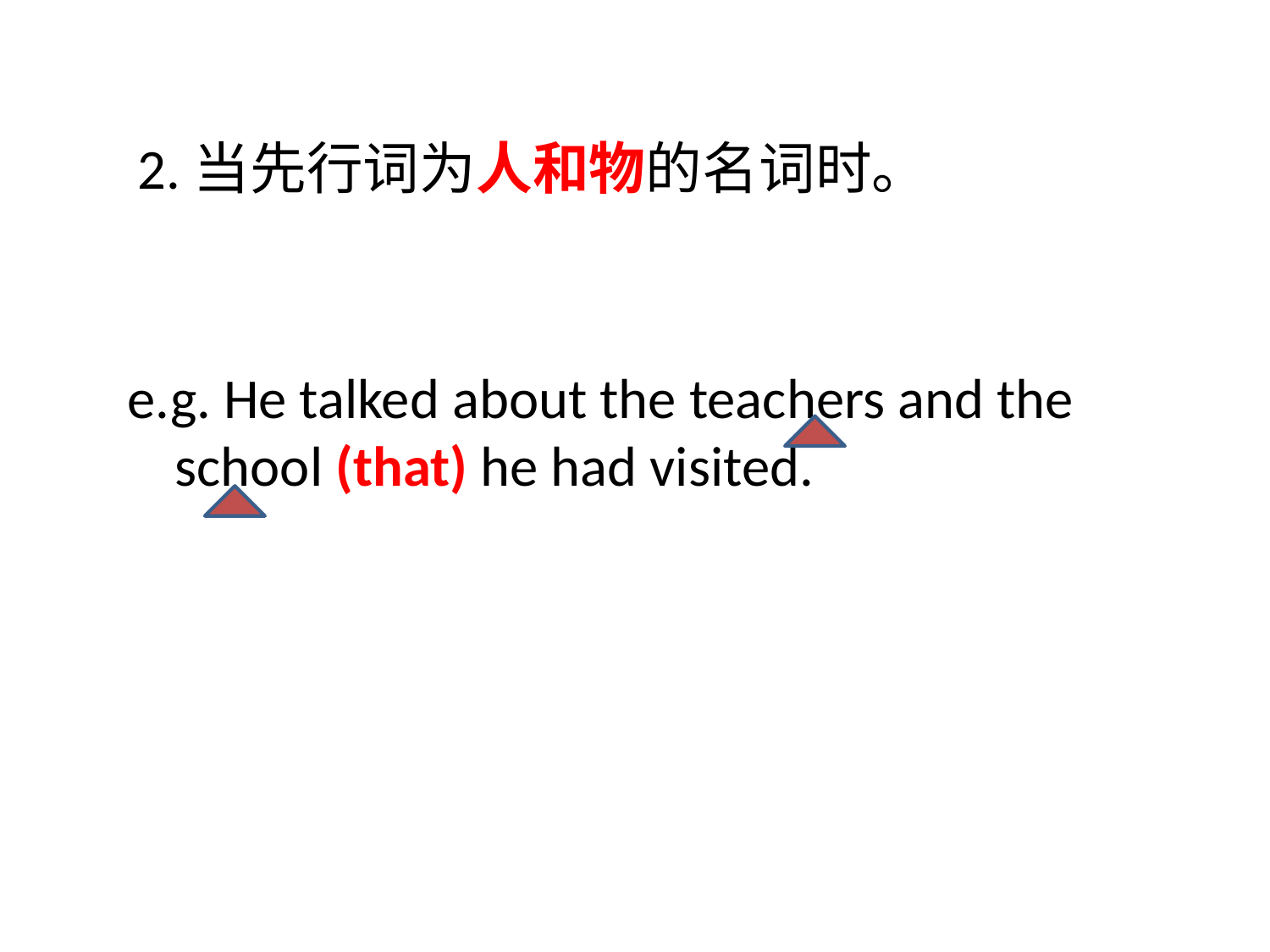

2.当先行词为人和物的名词时。
e.g. He talked about the teachers and the school (that) he had visited.